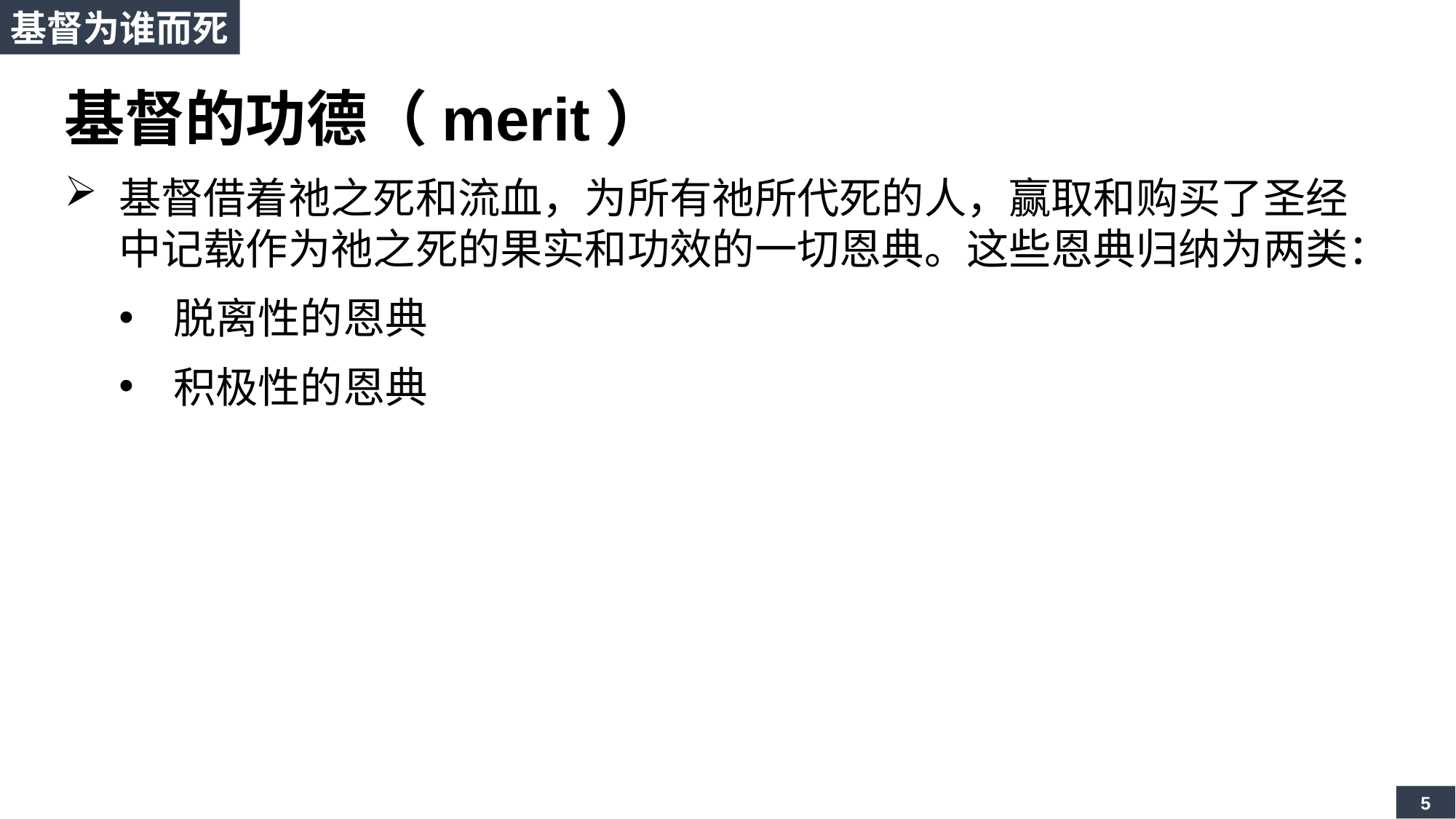

基督为谁而死
基督的功德（merit）
基督借着祂之死和流血，为所有祂所代死的人，赢取和购买了圣经中记载作为祂之死的果实和功效的一切恩典。这些恩典归纳为两类：
脱离性的恩典
积极性的恩典
5